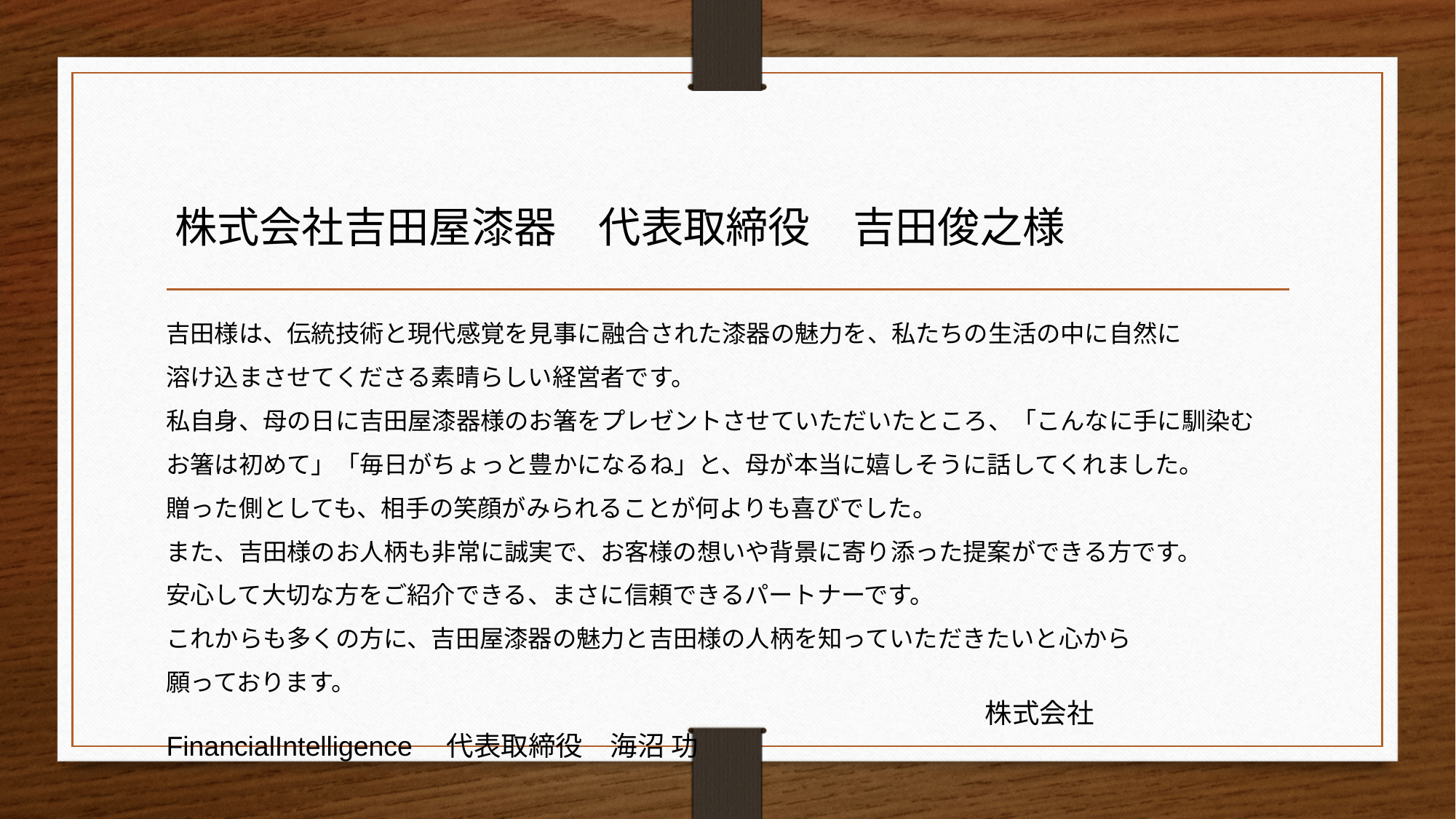

株式会社吉田屋漆器　代表取締役　吉田俊之様
吉田様は、伝統技術と現代感覚を見事に融合された漆器の魅力を、私たちの生活の中に自然に
溶け込まさせてくださる素晴らしい経営者です。
私自身、母の日に吉田屋漆器様のお箸をプレゼントさせていただいたところ、「こんなに手に馴染む
お箸は初めて」「毎日がちょっと豊かになるね」と、母が本当に嬉しそうに話してくれました。
贈った側としても、相手の笑顔がみられることが何よりも喜びでした。
また、吉田様のお人柄も非常に誠実で、お客様の想いや背景に寄り添った提案ができる方です。
安心して大切な方をご紹介できる、まさに信頼できるパートナーです。
これからも多くの方に、吉田屋漆器の魅力と吉田様の人柄を知っていただきたいと心から
願っております。
　　　　　　　　　　　　　　　　　　　　　　　　　　　　　　株式会社FinancialIntelligence　代表取締役　海沼 功